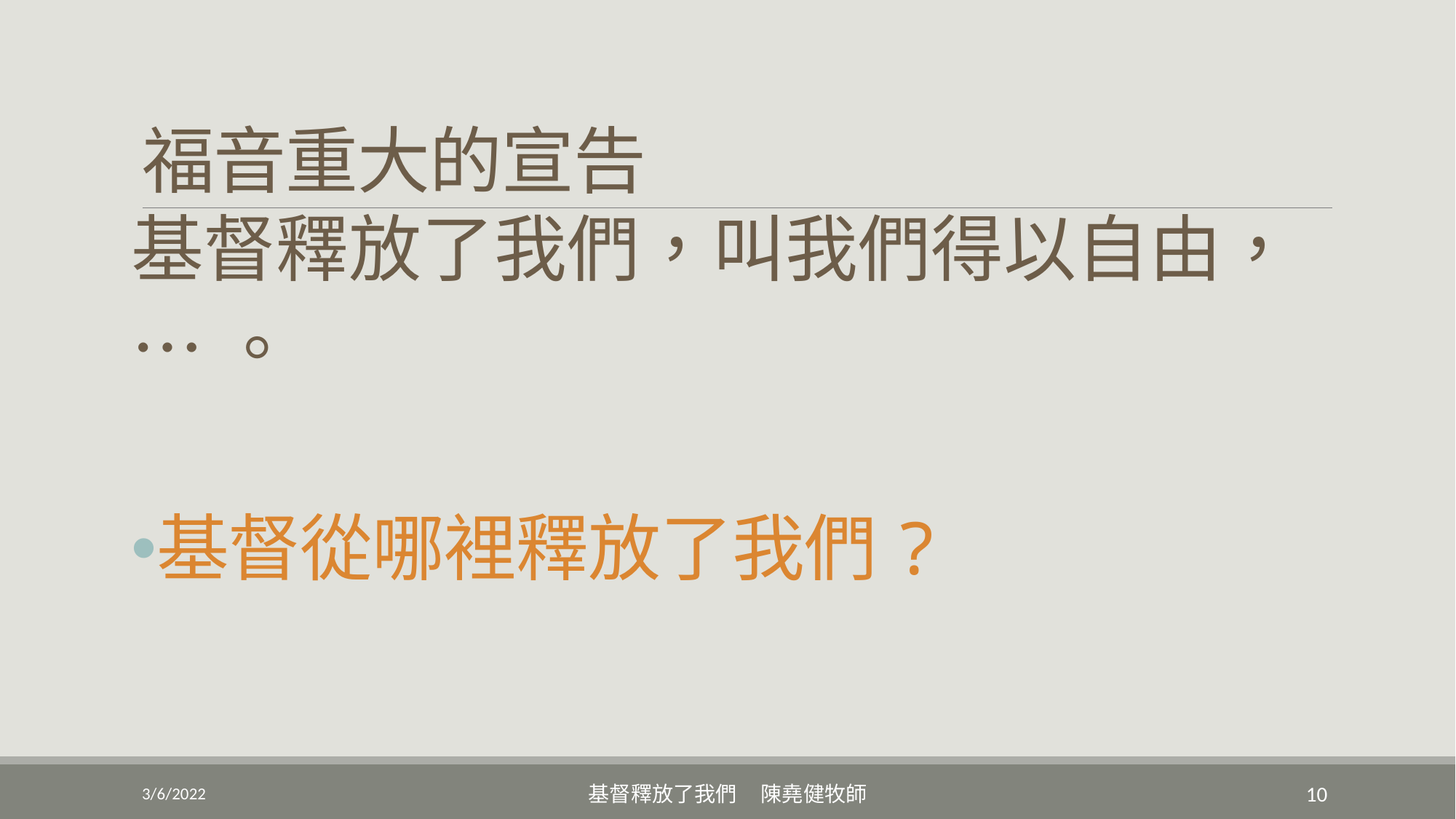

# 福音重大的宣告
基督釋放了我們，叫我們得以自由，
…。

基督從哪裡釋放了我們?
3/6/2022
基督釋放了我們     陳堯健牧師
10